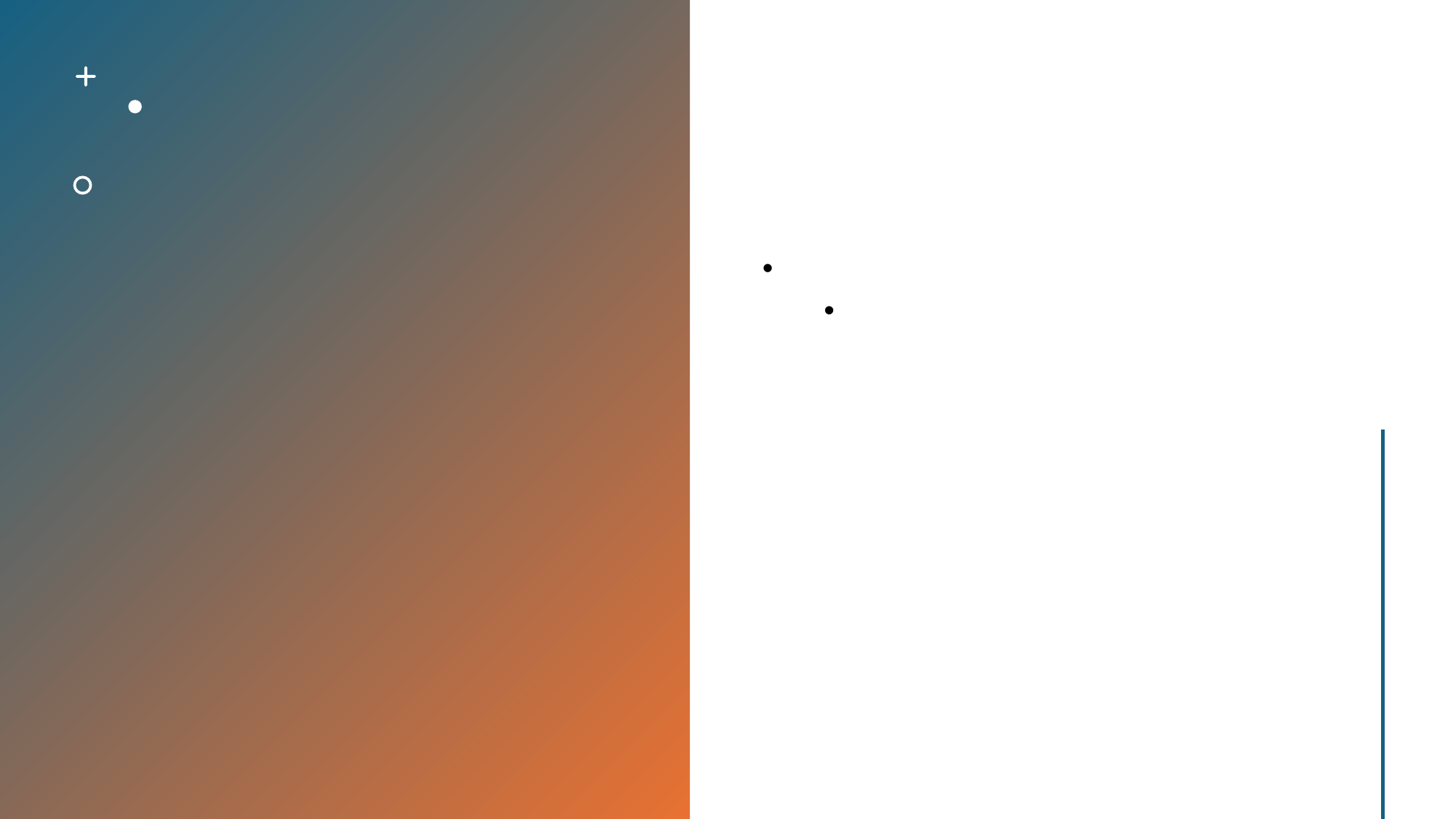

일본의 역사로부터 얻을 수 있는 교훈
일본의 역사는 변화와 도전으로 가득 차 있는데, 이를 통해 우리는 끊임없는 발전과 혁신의 중요성을 깨닫게 됩니다. 과거의 실패와 성공은 우리에게 교훈이 되어야 합니다.